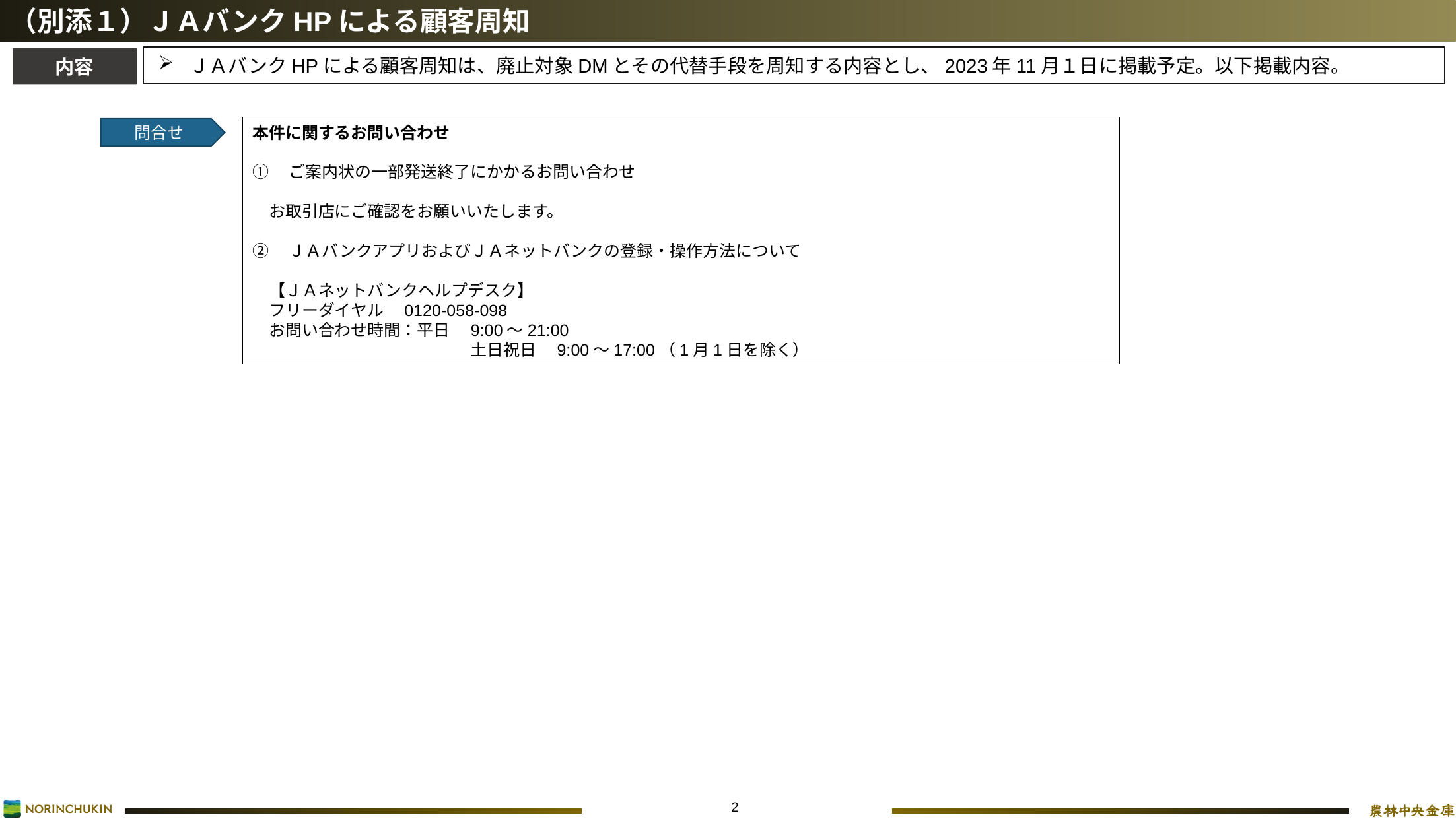

（別添１）ＪＡバンクHPによる顧客周知
ＪＡバンクHPによる顧客周知は、廃止対象DMとその代替手段を周知する内容とし、2023年11月１日に掲載予定。以下掲載内容。
内容

本件に関するお問い合わせ

①　ご案内状の一部発送終了にかかるお問い合わせ

　お取引店にご確認をお願いいたします。

②　ＪＡバンクアプリおよびＪＡネットバンクの登録・操作方法について

　【ＪＡネットバンクヘルプデスク】
　フリーダイヤル　0120-058-098
　お問い合わせ時間：平日　9:00～21:00
　　　　　　　　　　　　　 土日祝日　9:00～17:00（1月1日を除く）
問合せ
2